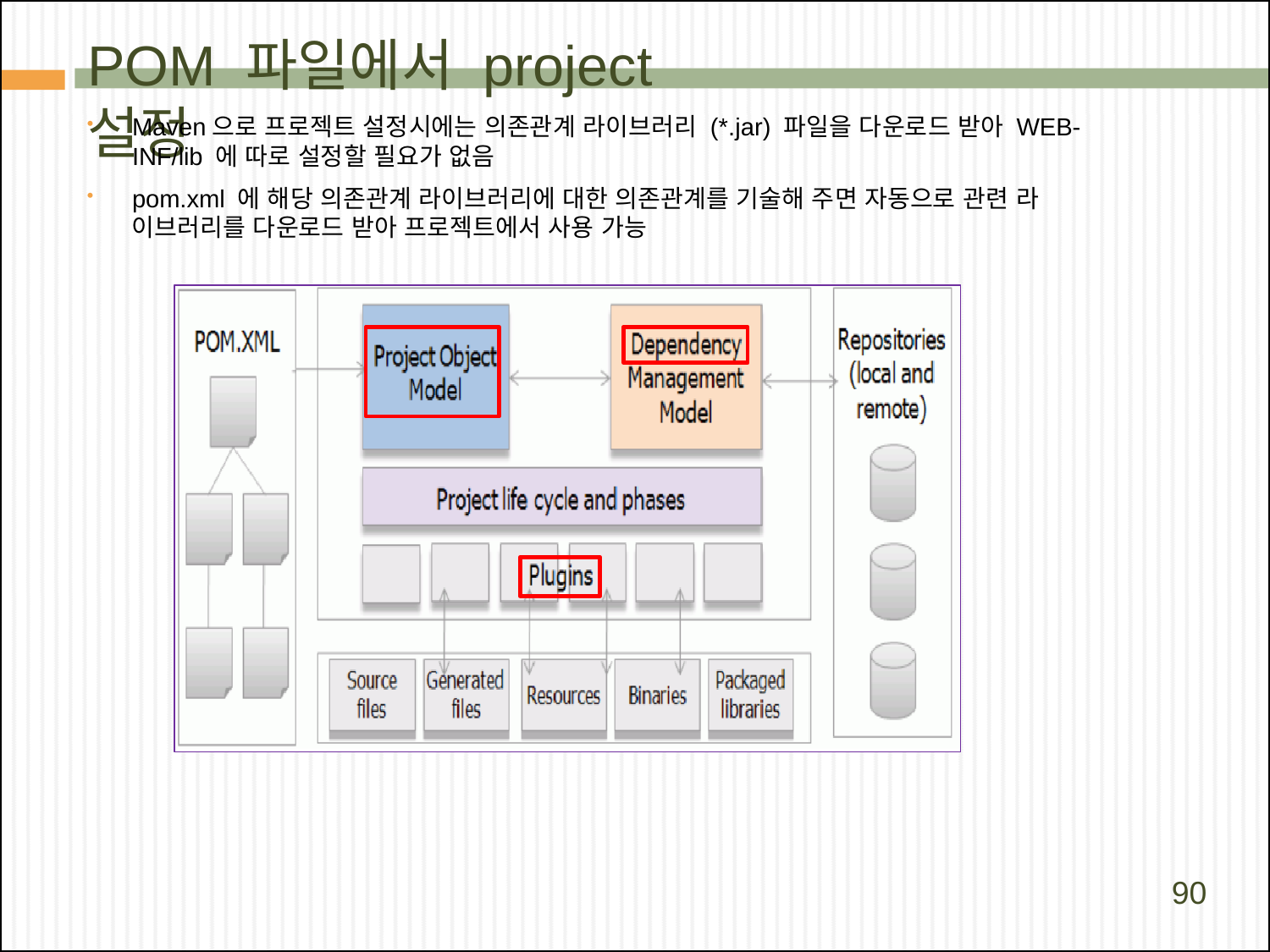

# POM 파일에서 project 설정

Maven으로 프로젝트 설정시에는 의존관계 라이브러리 (*.jar) 파일을 다운로드 받아 WEB-  INF/lib 에 따로 설정할 필요가 없음
pom.xml 에 해당 의존관계 라이브러리에 대한 의존관계를 기술해 주면 자동으로 관련 라
이브러리를 다운로드 받아 프로젝트에서 사용 가능

90